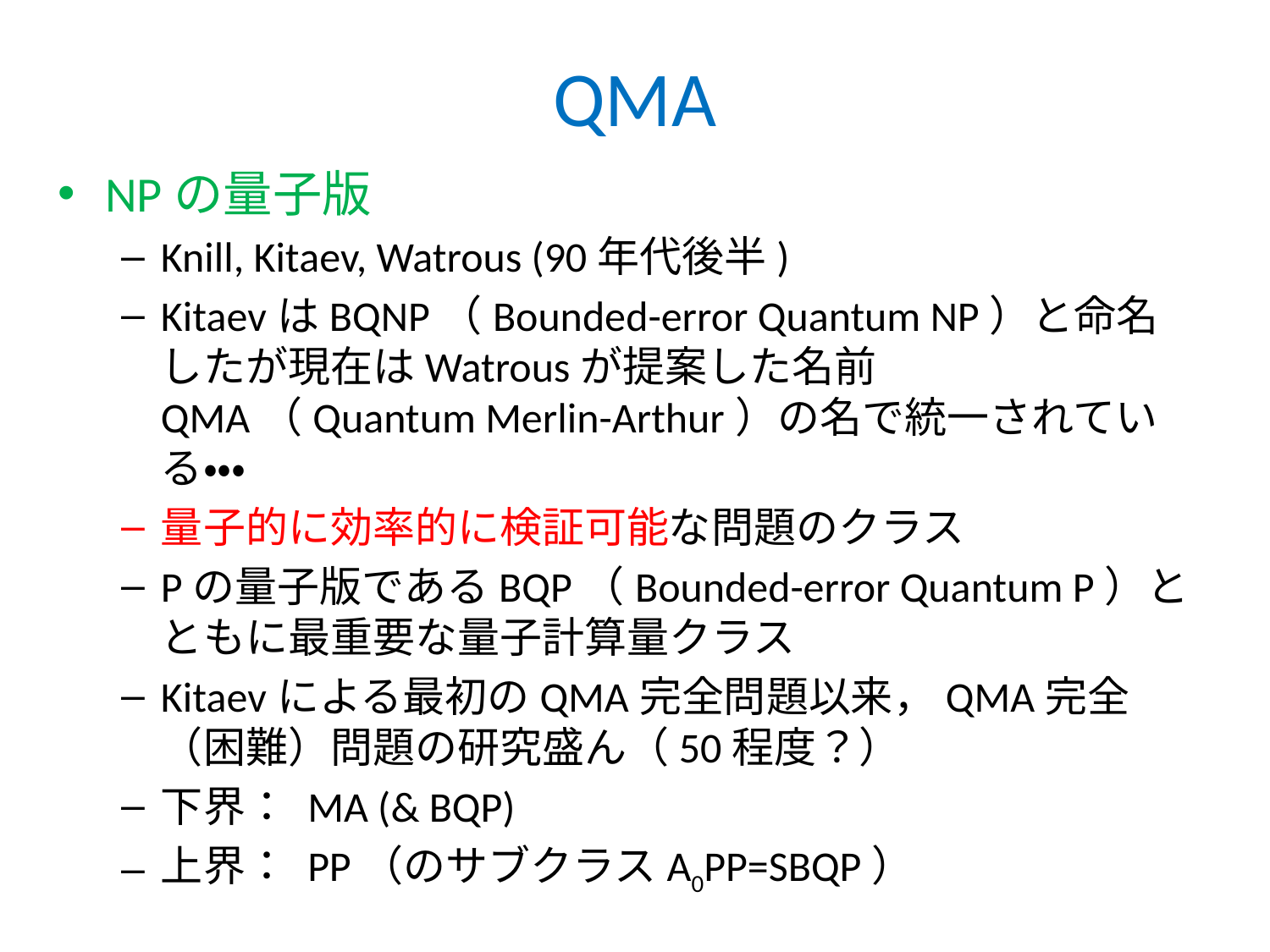

# QMA
NPの量子版
Knill, Kitaev, Watrous (90年代後半)
KitaevはBQNP（Bounded-error Quantum NP）と命名したが現在はWatrousが提案した名前QMA（Quantum Merlin-Arthur）の名で統一されている・・・
量子的に効率的に検証可能な問題のクラス
Pの量子版であるBQP（Bounded-error Quantum P）とともに最重要な量子計算量クラス
Kitaevによる最初のQMA完全問題以来，QMA完全（困難）問題の研究盛ん（50程度？）
下界： MA (& BQP)
上界： PP（のサブクラスA0PP=SBQP）